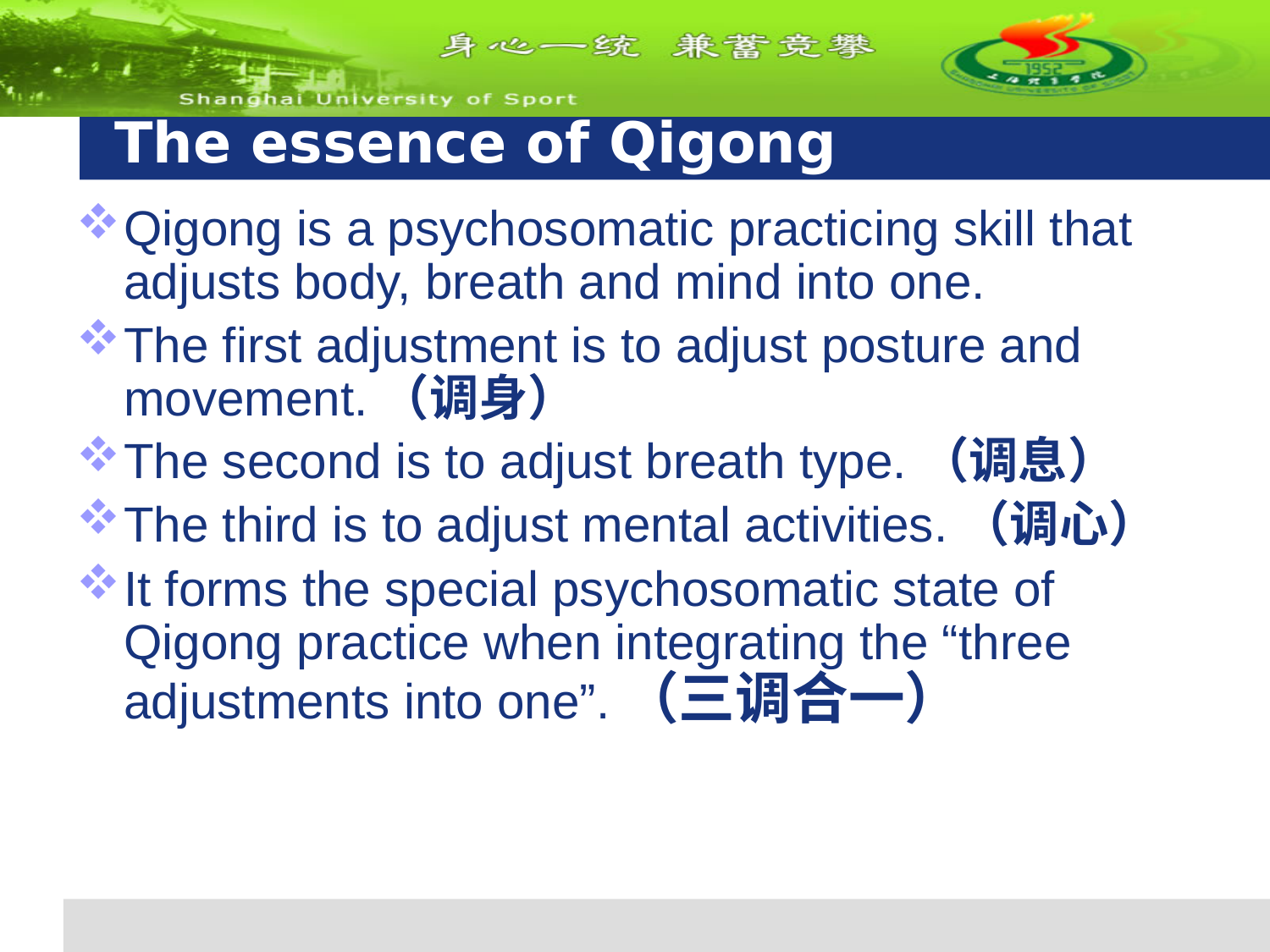

# The essence of Qigong
Qigong is a psychosomatic practicing skill that adjusts body, breath and mind into one.
The first adjustment is to adjust posture and movement.（调身）
The second is to adjust breath type.（调息）
The third is to adjust mental activities.（调心）
It forms the special psychosomatic state of Qigong practice when integrating the “three adjustments into one”.（三调合一）